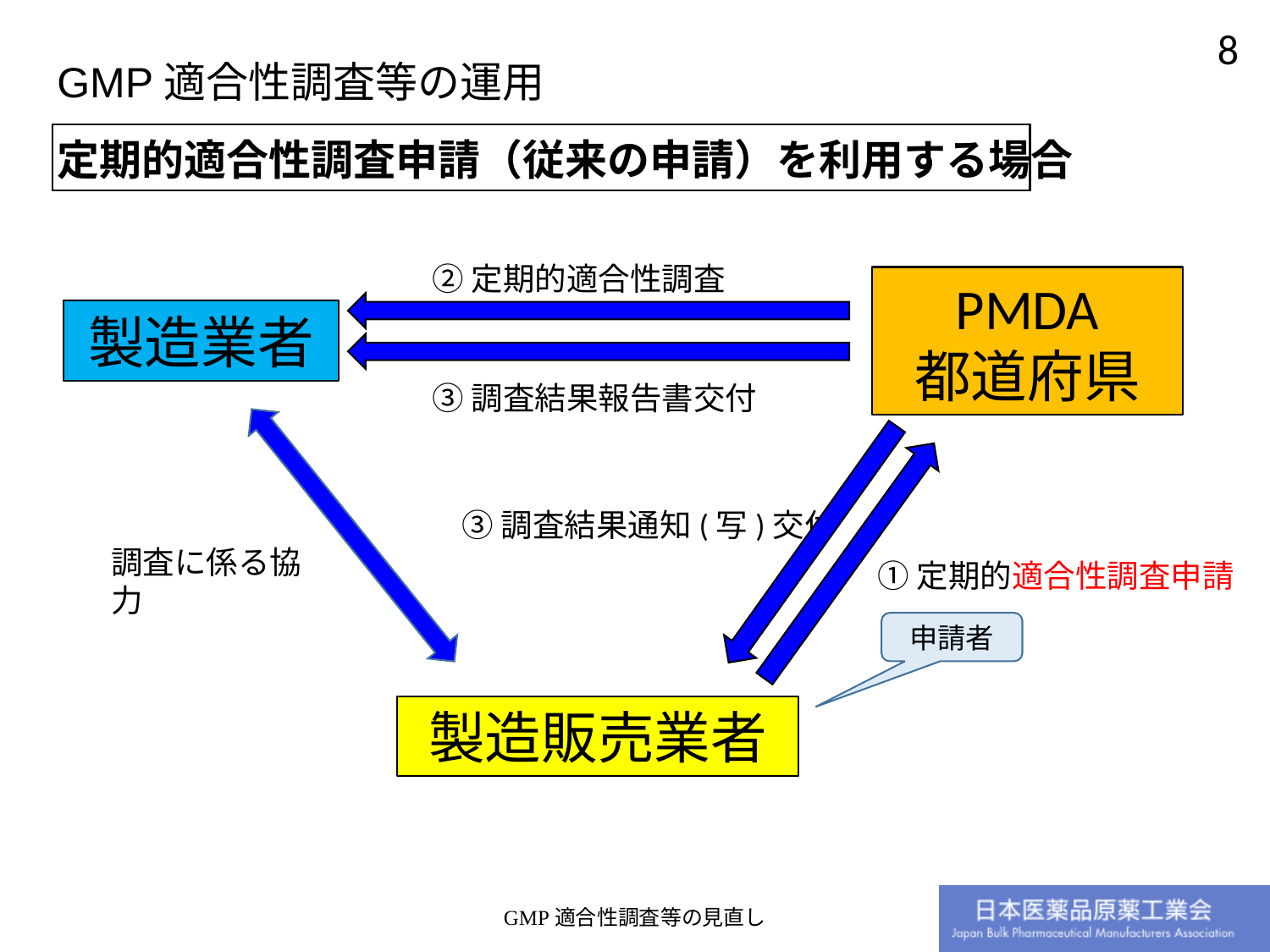

GMP適合性調査等の運用

定期的適合性調査申請（従来の申請）を利用する場合
②定期的適合性調査
PMDA
都道府県

製造業者

③調査結果報告書交付

③調査結果通知(写)交付

調査に係る協力

①定期的適合性調査申請
申請者
製造販売業者
GMP適合性調査等の見直し